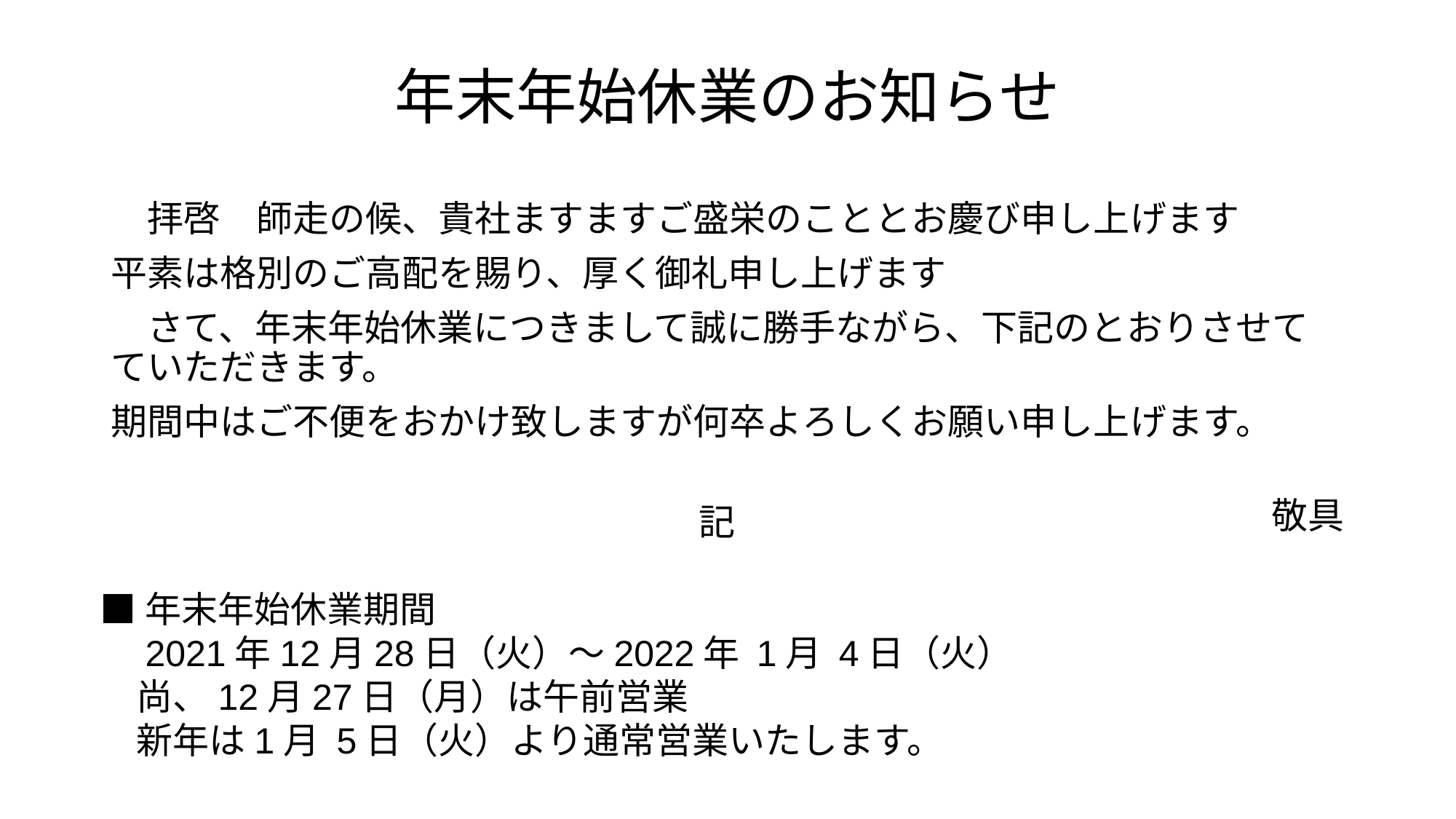

# 年末年始休業のお知らせ
　拝啓　師走の候、貴社ますますご盛栄のこととお慶び申し上げます
平素は格別のご高配を賜り、厚く御礼申し上げます
　さて、年末年始休業につきまして誠に勝手ながら、下記のとおりさせてていただきます。
期間中はご不便をおかけ致しますが何卒よろしくお願い申し上げます。
　　　　　　　　　　　　　　　　　　　　　　　　　　　　　　　　　　　　　　　　敬具
記

■年末年始休業期間
　2021年12月28日（火）～2022年 1月 4日（火）
　尚、12月27日（月）は午前営業
　新年は1月 5日（火）より通常営業いたします。